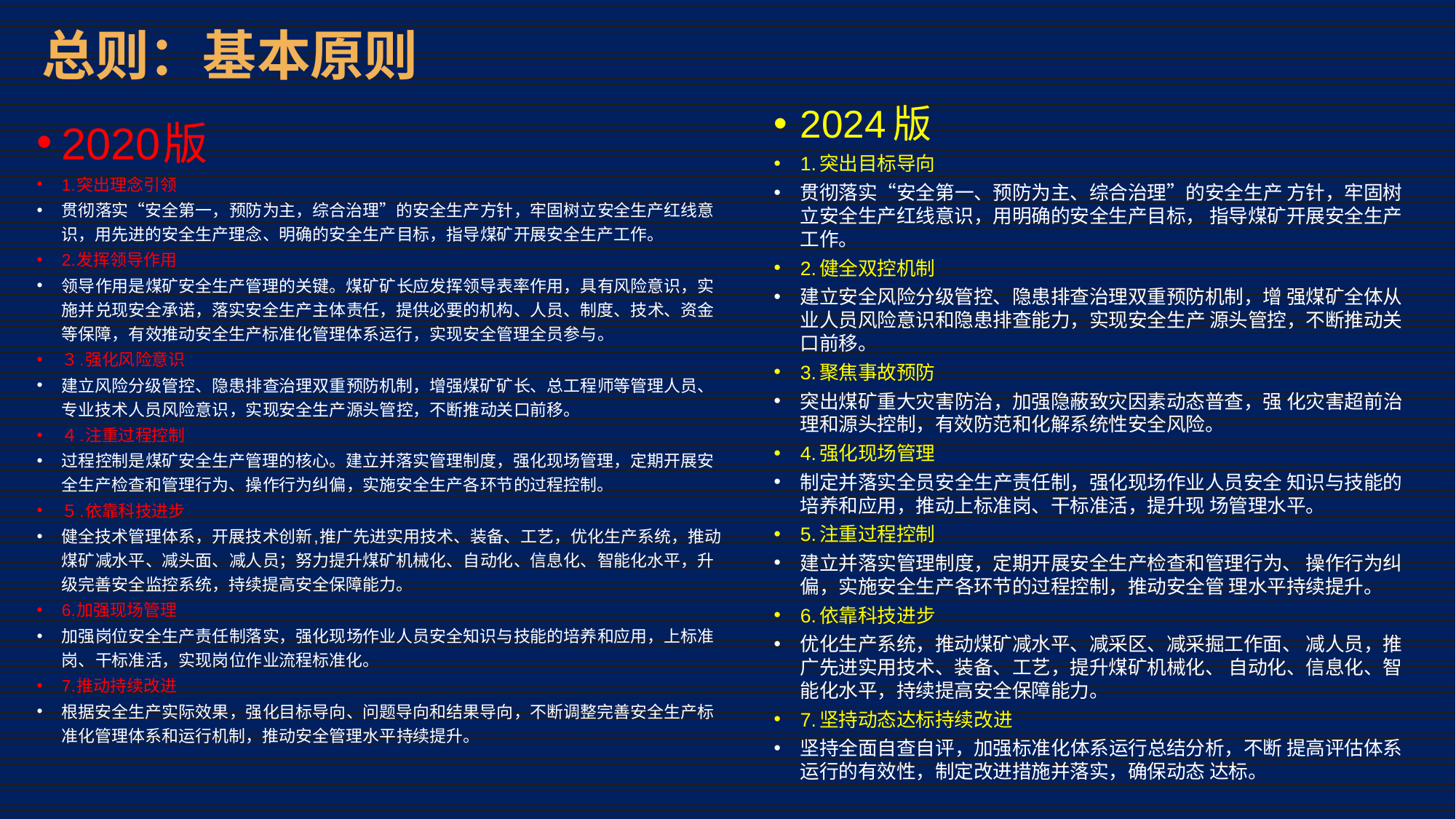

# 总则：基本原则
2024版
1.突出目标导向
贯彻落实“安全第一、预防为主、综合治理”的安全生产 方针，牢固树立安全生产红线意识，用明确的安全生产目标， 指导煤矿开展安全生产工作。
2.健全双控机制
建立安全风险分级管控、隐患排查治理双重预防机制，增 强煤矿全体从业人员风险意识和隐患排查能力，实现安全生产 源头管控，不断推动关口前移。
3.聚焦事故预防
突出煤矿重大灾害防治，加强隐蔽致灾因素动态普查，强 化灾害超前治理和源头控制，有效防范和化解系统性安全风险。
4.强化现场管理
制定并落实全员安全生产责任制，强化现场作业人员安全 知识与技能的培养和应用，推动上标准岗、干标准活，提升现 场管理水平。
5.注重过程控制
建立并落实管理制度，定期开展安全生产检查和管理行为、 操作行为纠偏，实施安全生产各环节的过程控制，推动安全管 理水平持续提升。
6.依靠科技进步
优化生产系统，推动煤矿减水平、减采区、减采掘工作面、 减人员，推广先进实用技术、装备、工艺，提升煤矿机械化、 自动化、信息化、智能化水平，持续提高安全保障能力。
7.坚持动态达标持续改进
坚持全面自查自评，加强标准化体系运行总结分析，不断 提高评估体系运行的有效性，制定改进措施并落实，确保动态 达标。
2020版
1.突出理念引领
贯彻落实“安全第一，预防为主，综合治理”的安全生产方针，牢固树立安全生产红线意识，用先进的安全生产理念、明确的安全生产目标，指导煤矿开展安全生产工作。
2.发挥领导作用
领导作用是煤矿安全生产管理的关键。煤矿矿长应发挥领导表率作用，具有风险意识，实施并兑现安全承诺，落实安全生产主体责任，提供必要的机构、人员、制度、技术、资金等保障，有效推动安全生产标准化管理体系运行，实现安全管理全员参与。
３.强化风险意识
建立风险分级管控、隐患排查治理双重预防机制，增强煤矿矿长、总工程师等管理人员、专业技术人员风险意识，实现安全生产源头管控，不断推动关口前移。
４.注重过程控制
过程控制是煤矿安全生产管理的核心。建立并落实管理制度，强化现场管理，定期开展安全生产检查和管理行为、操作行为纠偏，实施安全生产各环节的过程控制。
５.依靠科技进步
健全技术管理体系，开展技术创新,推广先进实用技术、装备、工艺，优化生产系统，推动煤矿减水平、减头面、减人员；努力提升煤矿机械化、自动化、信息化、智能化水平，升级完善安全监控系统，持续提高安全保障能力。
6.加强现场管理
加强岗位安全生产责任制落实，强化现场作业人员安全知识与技能的培养和应用，上标准岗、干标准活，实现岗位作业流程标准化。
7.推动持续改进
根据安全生产实际效果，强化目标导向、问题导向和结果导向，不断调整完善安全生产标准化管理体系和运行机制，推动安全管理水平持续提升。